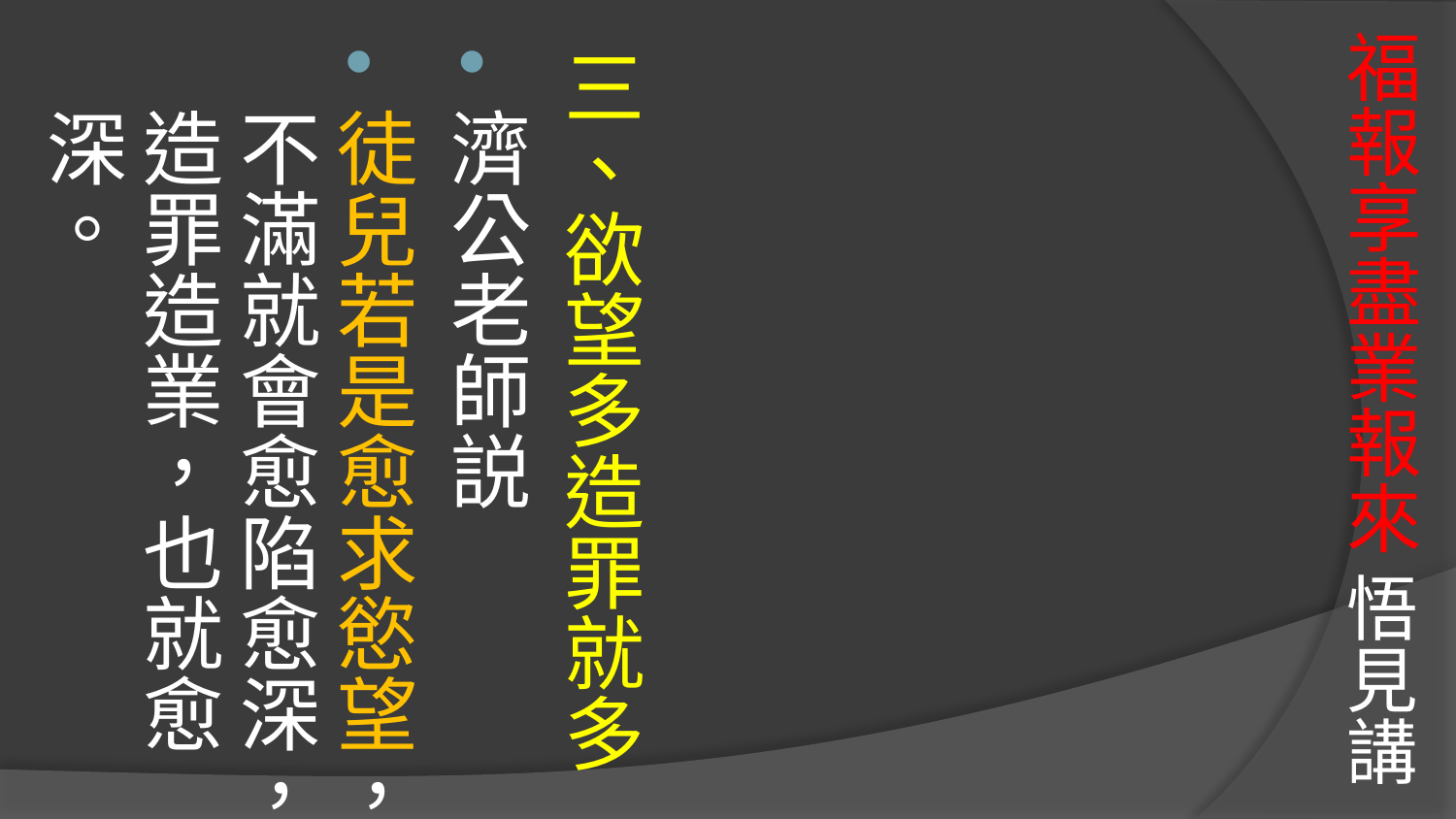

# 福報享盡業報來 悟見講
三、欲望多造罪就多
濟公老師説
徒兒若是愈求慾望，不滿就會愈陷愈深，造罪造業，也就愈深。